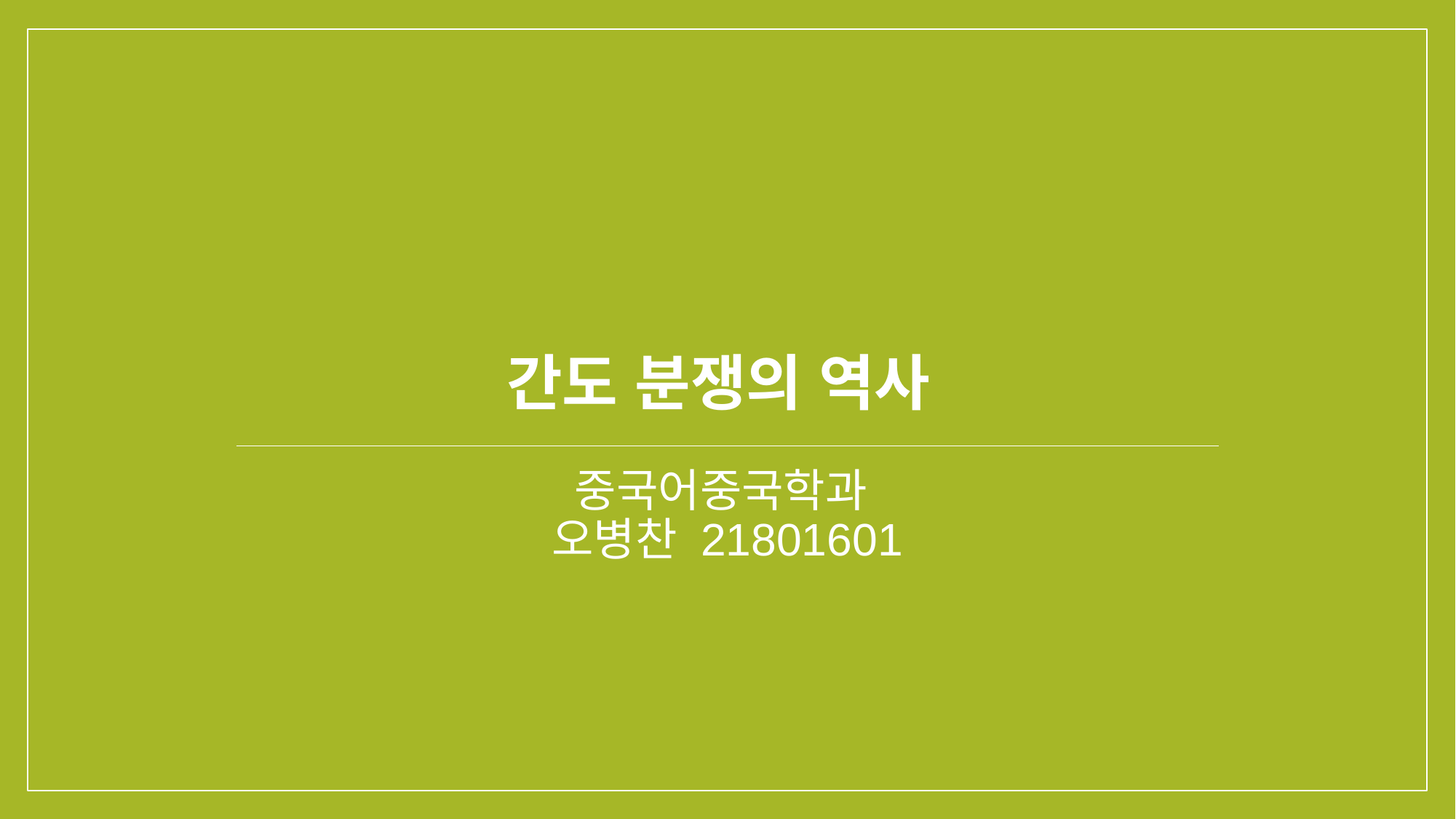

# 간도 분쟁의 역사
중국어중국학과
오병찬 21801601